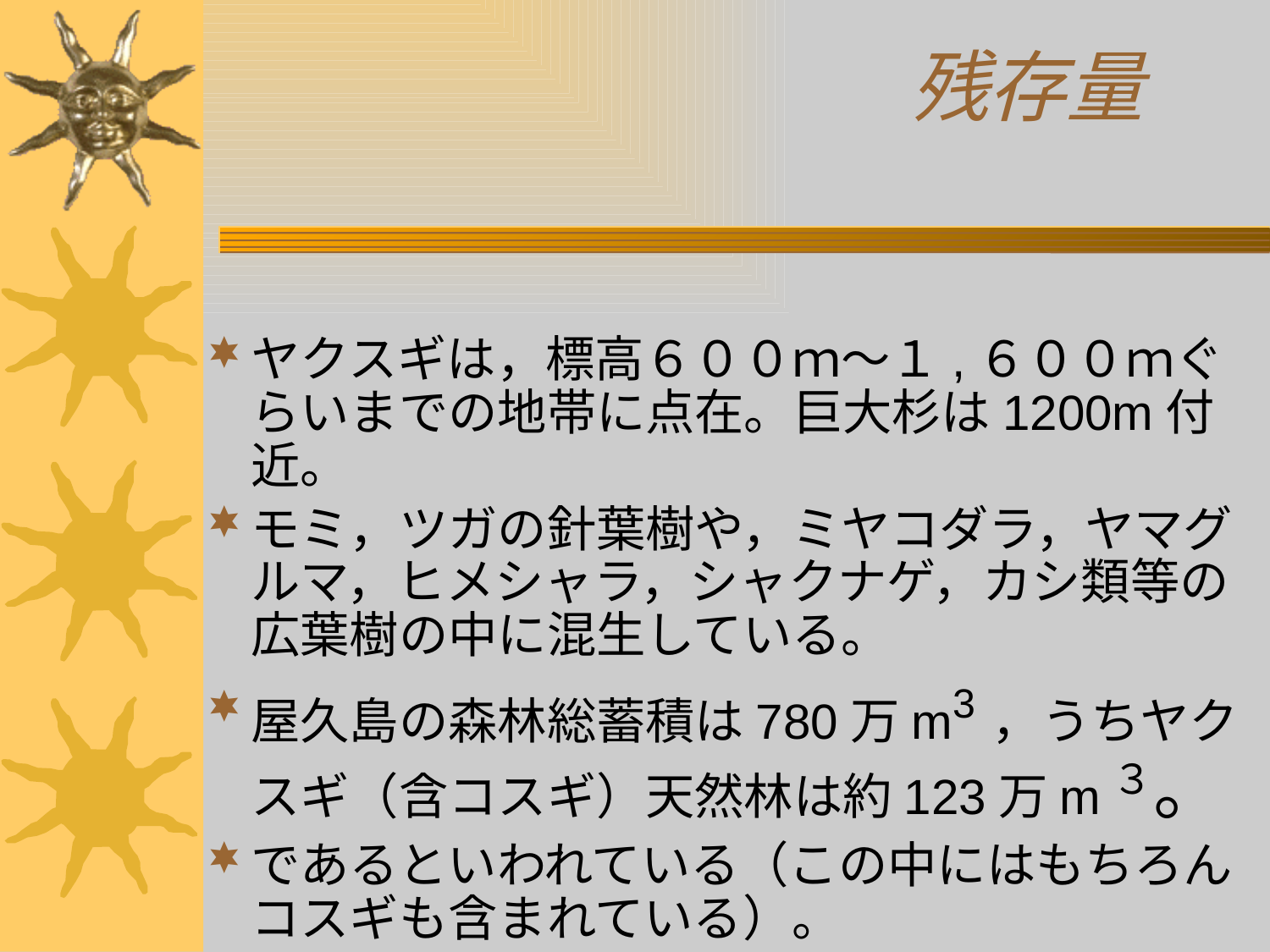

# 残存量
ヤクスギは，標高６００ｍ〜１,６００ｍぐらいまでの地帯に点在。巨大杉は1200m付近。
モミ，ツガの針葉樹や，ミヤコダラ，ヤマグルマ，ヒメシャラ，シャクナゲ，カシ類等の広葉樹の中に混生している。
屋久島の森林総蓄積は780万m3，うちヤクスギ（含コスギ）天然林は約123万m３。
であるといわれている（この中にはもちろんコスギも含まれている）。